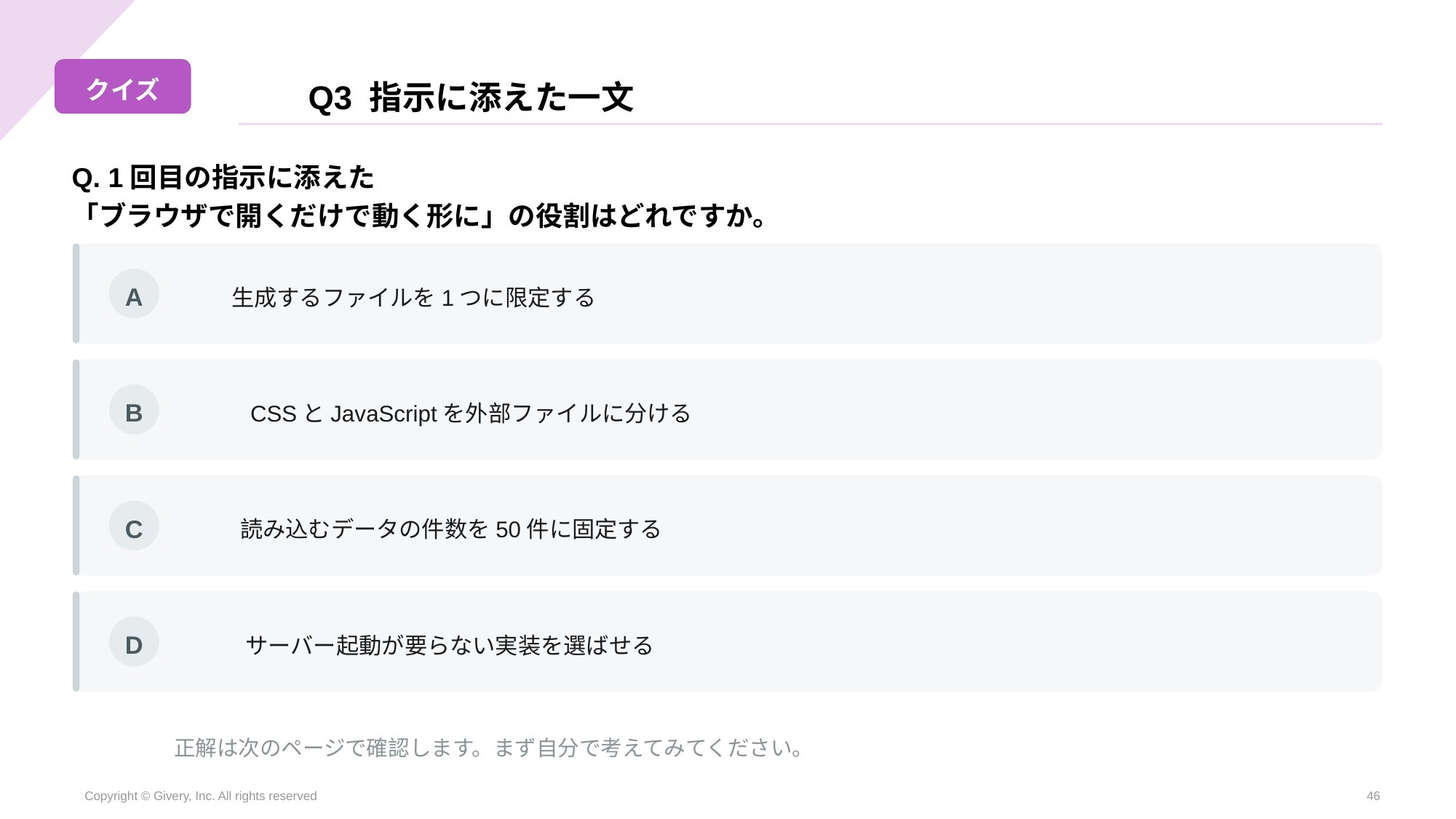

クイズ
Q3 指示に添えた一文

Q. 1回目の指示に添えた
「ブラウザで開くだけで動く形に」の役割はどれですか。

A
生成するファイルを1つに限定する

B
CSSとJavaScriptを外部ファイルに分ける

C
読み込むデータの件数を50件に固定する

D
サーバー起動が要らない実装を選ばせる
正解は次のページで確認します。まず自分で考えてみてください。
Copyright © Givery, Inc. All rights reserved
46